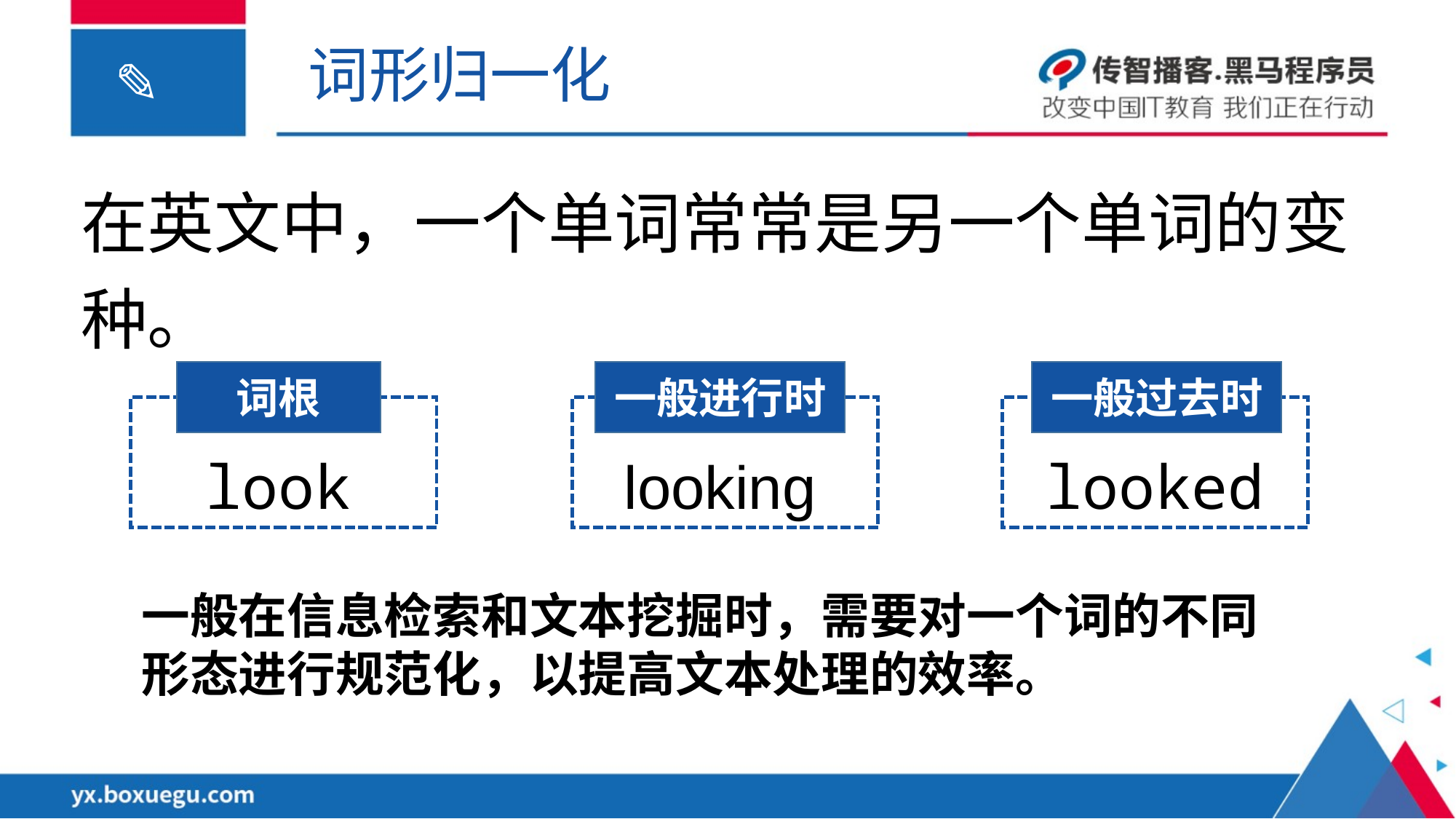

词形归一化
在英文中，一个单词常常是另一个单词的变种。
词根

look
一般进行时

looking
一般过去时

looked
一般在信息检索和文本挖掘时，需要对一个词的不同形态进行规范化，以提高文本处理的效率。